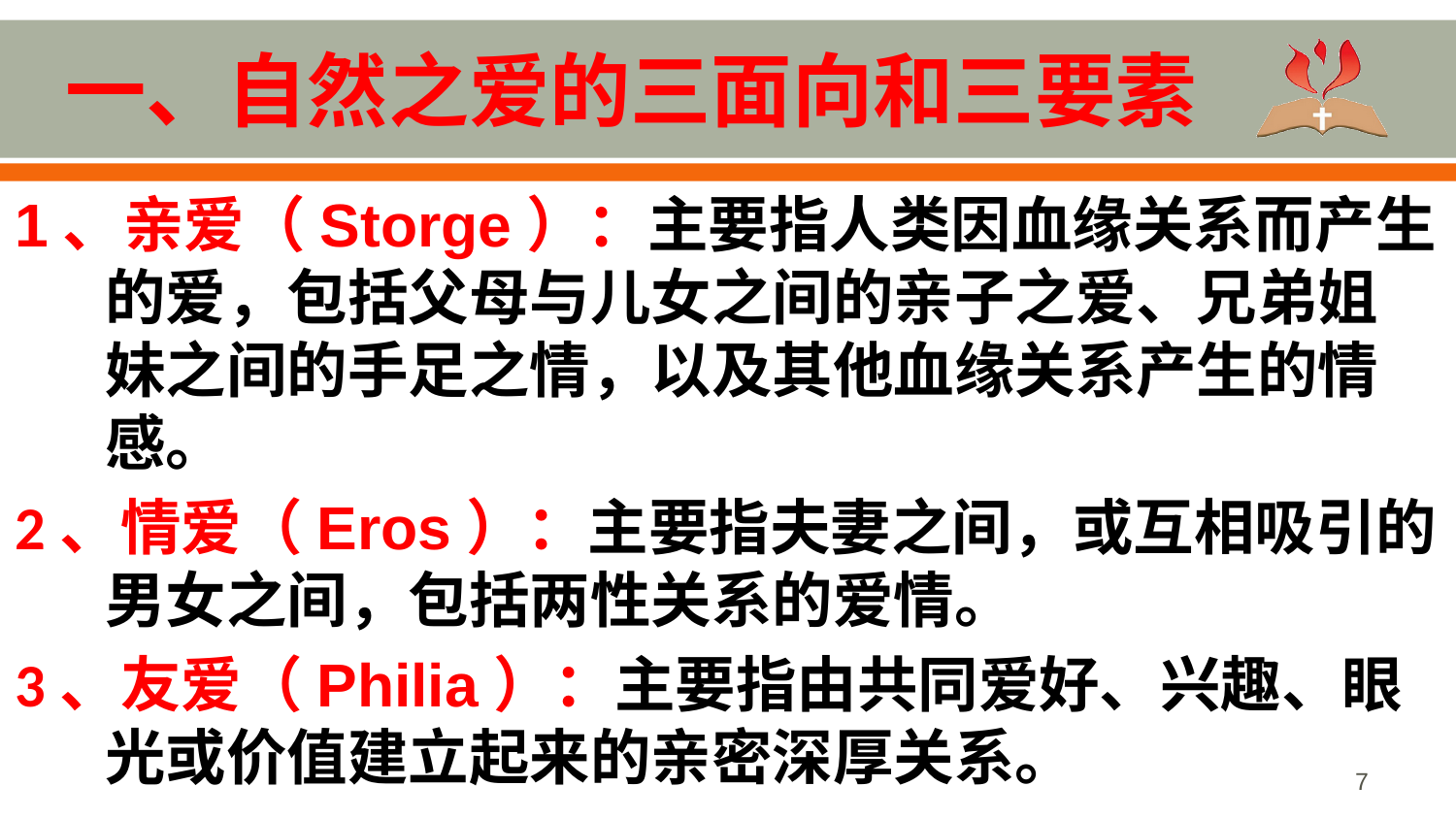

# 一、自然之爱的三面向和三要素
1、亲爱（Storge）：主要指人类因血缘关系而产生的爱，包括父母与儿女之间的亲子之爱、兄弟姐妹之间的手足之情，以及其他血缘关系产生的情感。
2、情爱（Eros）：主要指夫妻之间，或互相吸引的男女之间，包括两性关系的爱情。
3、友爱（Philia）：主要指由共同爱好、兴趣、眼光或价值建立起来的亲密深厚关系。

7